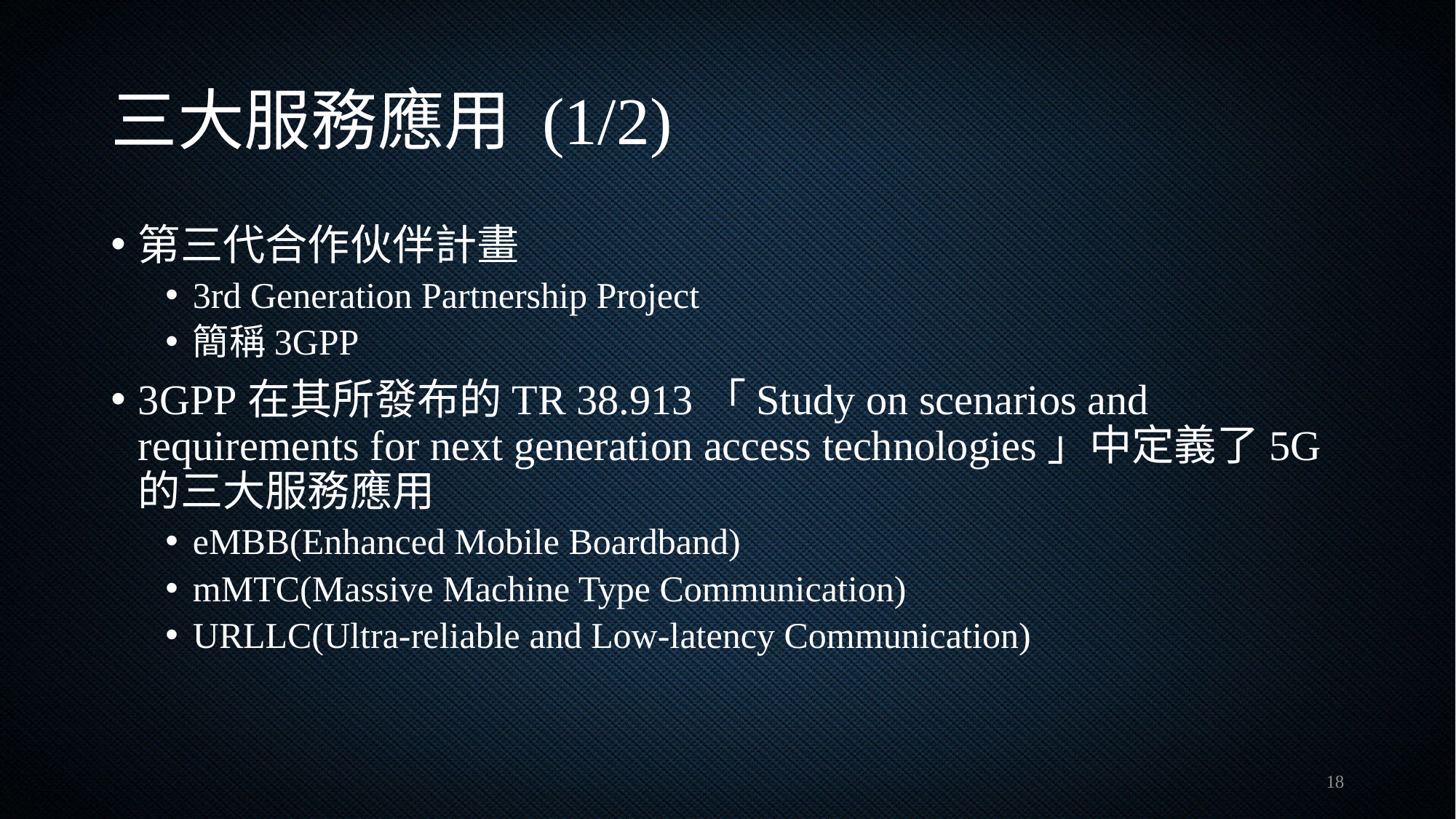

# 三大服務應用 (1/2)
第三代合作伙伴計畫
3rd Generation Partnership Project
簡稱3GPP
3GPP在其所發布的TR 38.913「Study on scenarios and requirements for next generation access technologies」中定義了5G的三大服務應用
eMBB(Enhanced Mobile Boardband)
mMTC(Massive Machine Type Communication)
URLLC(Ultra-reliable and Low-latency Communication)
18